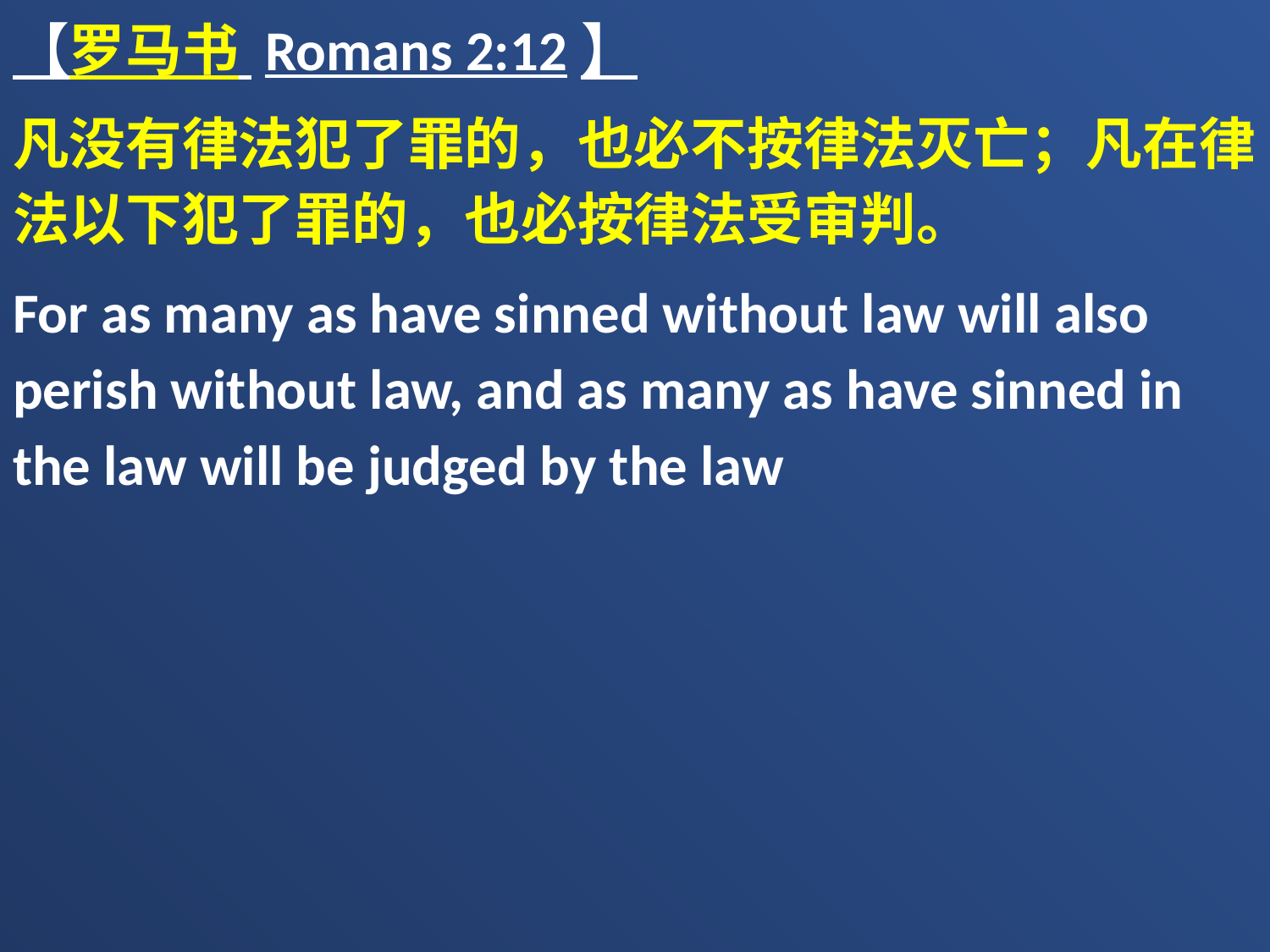

【罗马书 Romans 2:12】
凡没有律法犯了罪的，也必不按律法灭亡；凡在律法以下犯了罪的，也必按律法受审判。
For as many as have sinned without law will also perish without law, and as many as have sinned in the law will be judged by the law